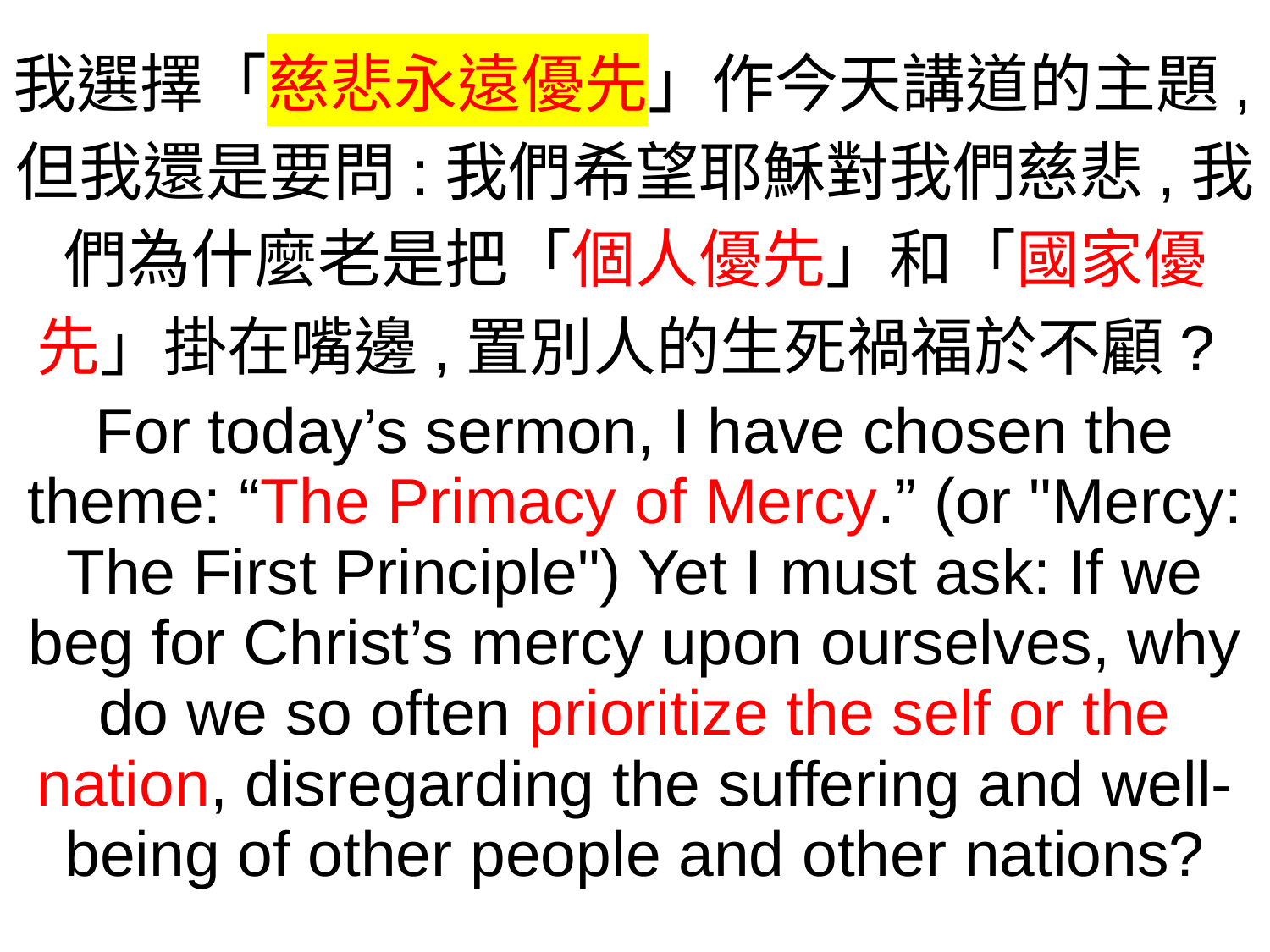

我選擇「慈悲永遠優先」作今天講道的主題,但我還是要問:我們希望耶穌對我們慈悲,我們為什麼老是把「個人優先」和「國家優先」掛在嘴邊,置別人的生死禍福於不顧?
For today’s sermon, I have chosen the theme: “The Primacy of Mercy.” (or "Mercy: The First Principle") Yet I must ask: If we beg for Christ’s mercy upon ourselves, why do we so often prioritize the self or the nation, disregarding the suffering and well-being of other people and other nations?